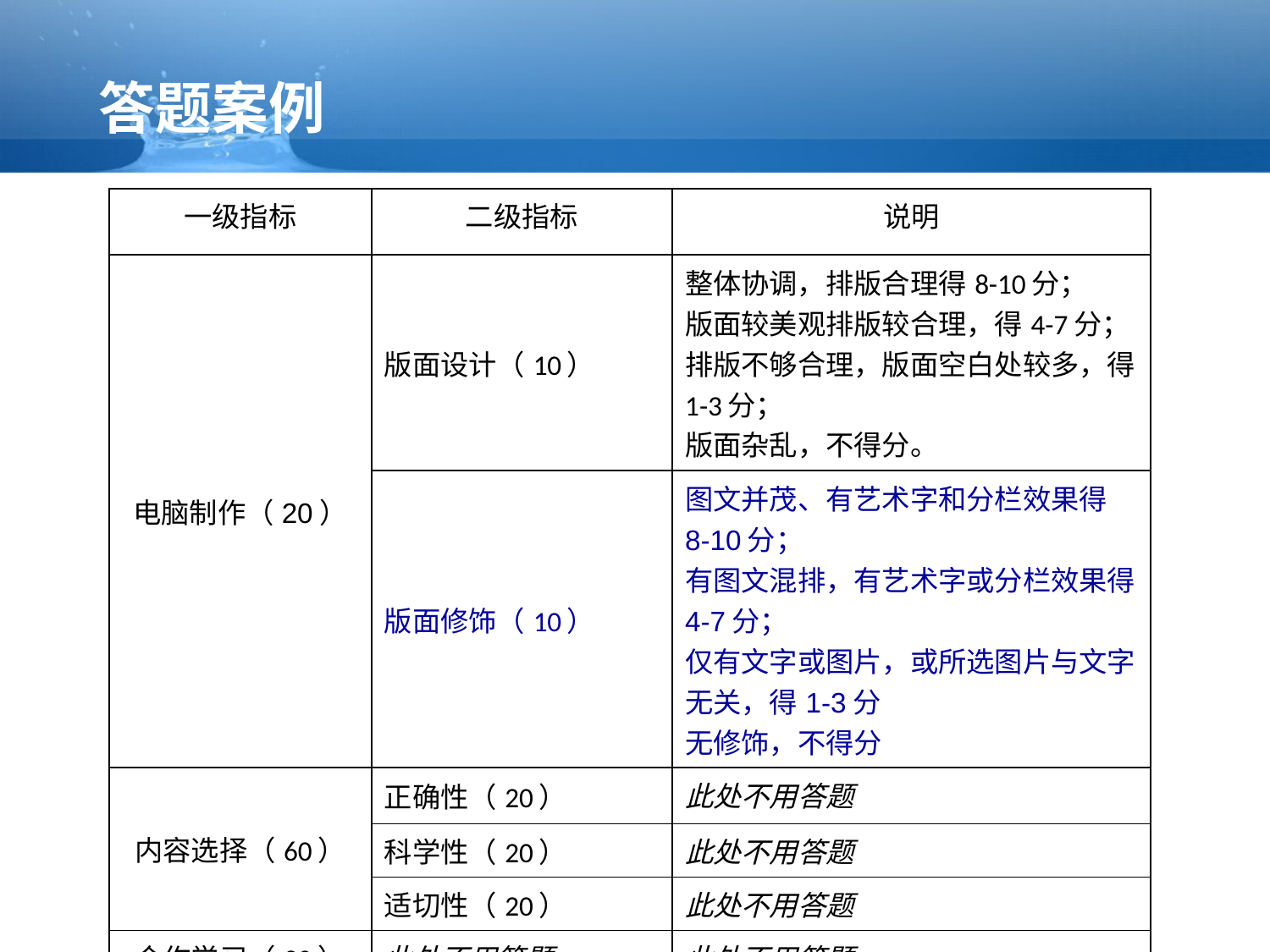

答题案例
| 一级指标 | 二级指标 | 说明 |
| --- | --- | --- |
| 电脑制作（20） | 版面设计（10） | 整体协调，排版合理得8-10分； 版面较美观排版较合理，得4-7分； 排版不够合理，版面空白处较多，得1-3分； 版面杂乱，不得分。 |
|  | 版面修饰（10） | 图文并茂、有艺术字和分栏效果得8-10分； 有图文混排，有艺术字或分栏效果得4-7分； 仅有文字或图片，或所选图片与文字无关，得1-3分 无修饰，不得分 |
| 内容选择（60） | 正确性（20） | 此处不用答题 |
|  | 科学性（20） | 此处不用答题 |
|  | 适切性（20） | 此处不用答题 |
| 合作学习（20） | 此处不用答题 | 此处不用答题 |